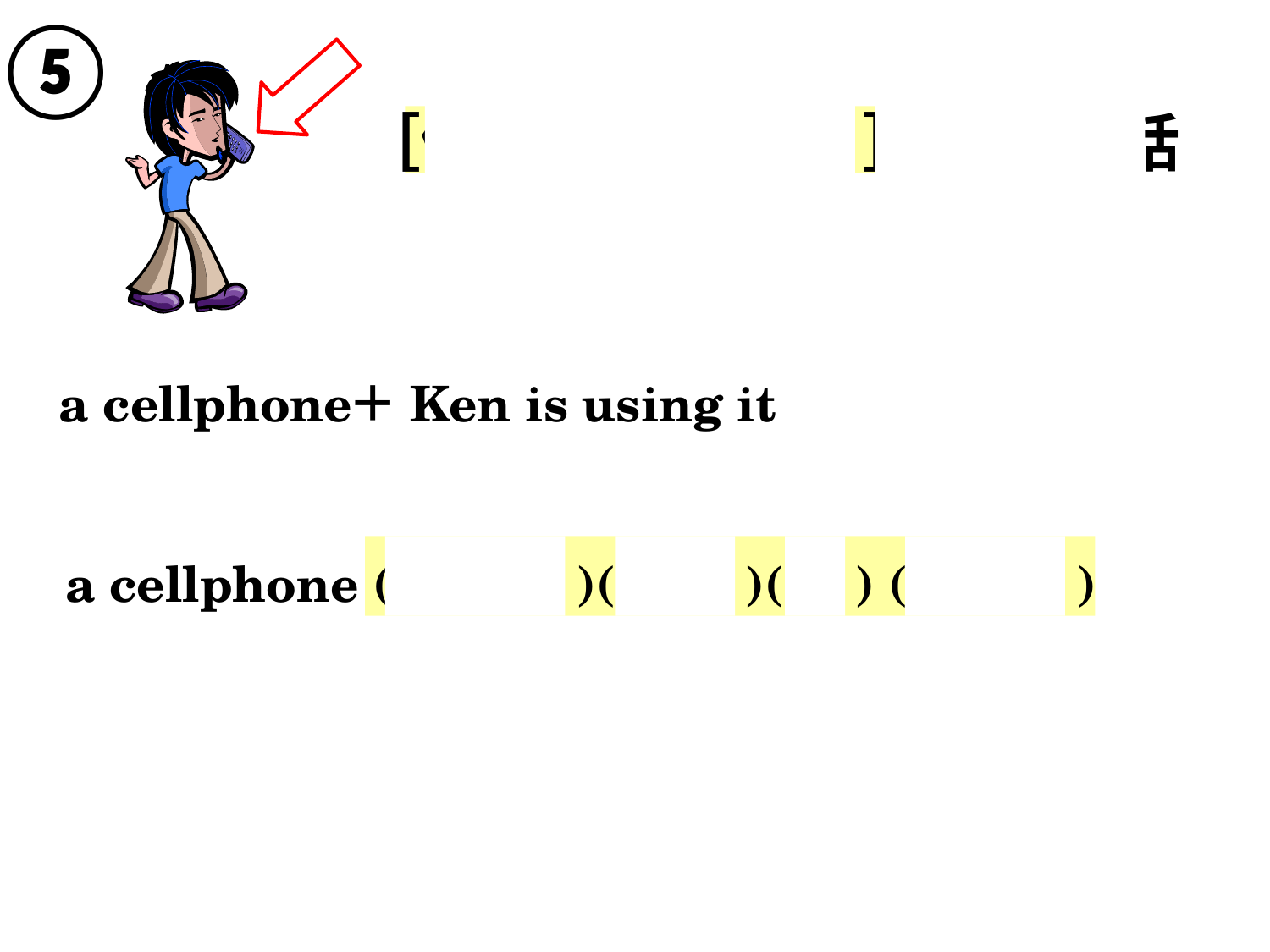

⑤

［健が使っている］携帯電話

Ken is using it
a cellphone
＋

 a cellphone ( which )( Ken )( is ) ( using )